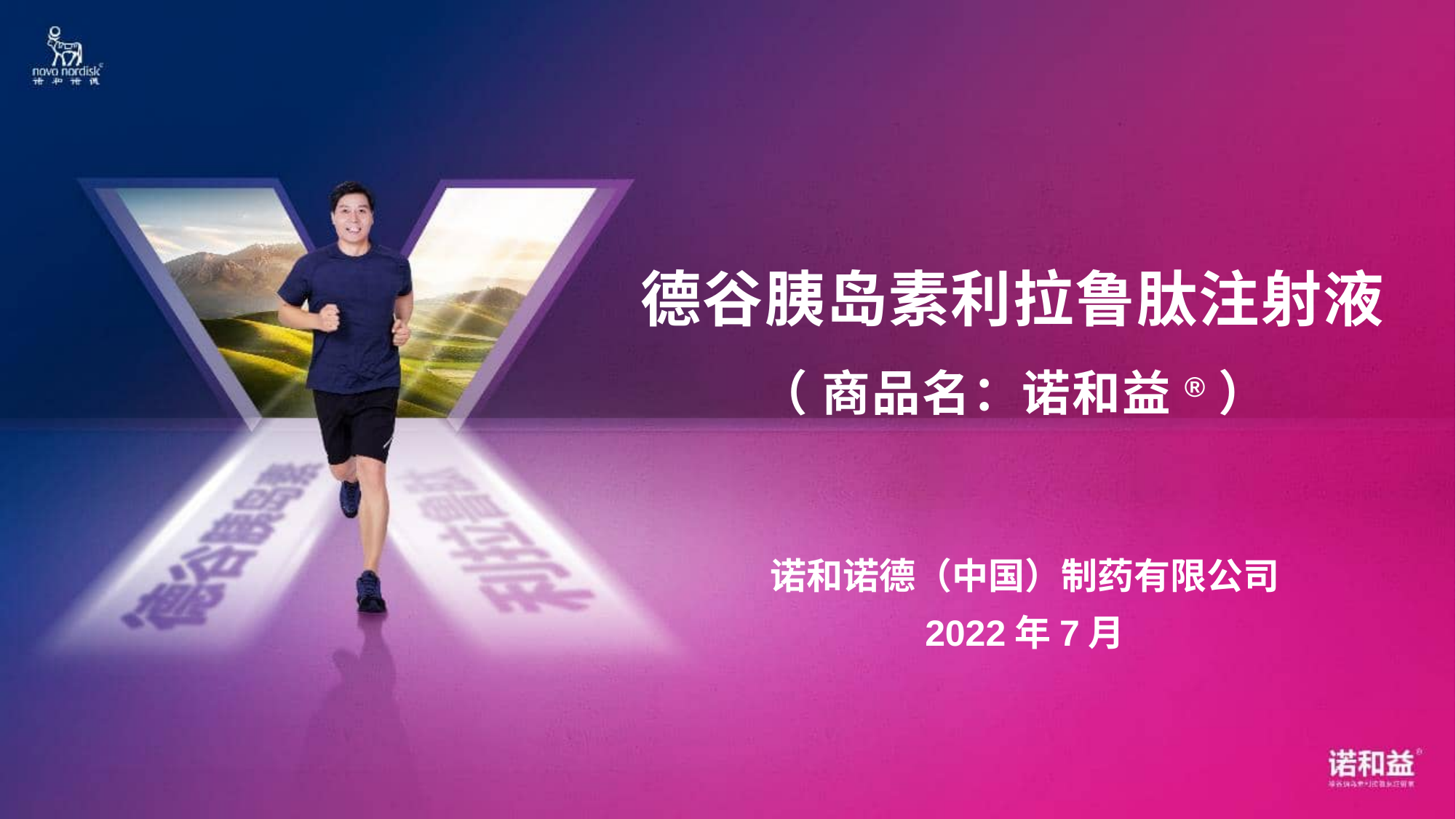

德谷胰岛素利拉鲁肽注射液
（ 商品名：诺和益®）
诺和诺德（中国）制药有限公司
2022年7月